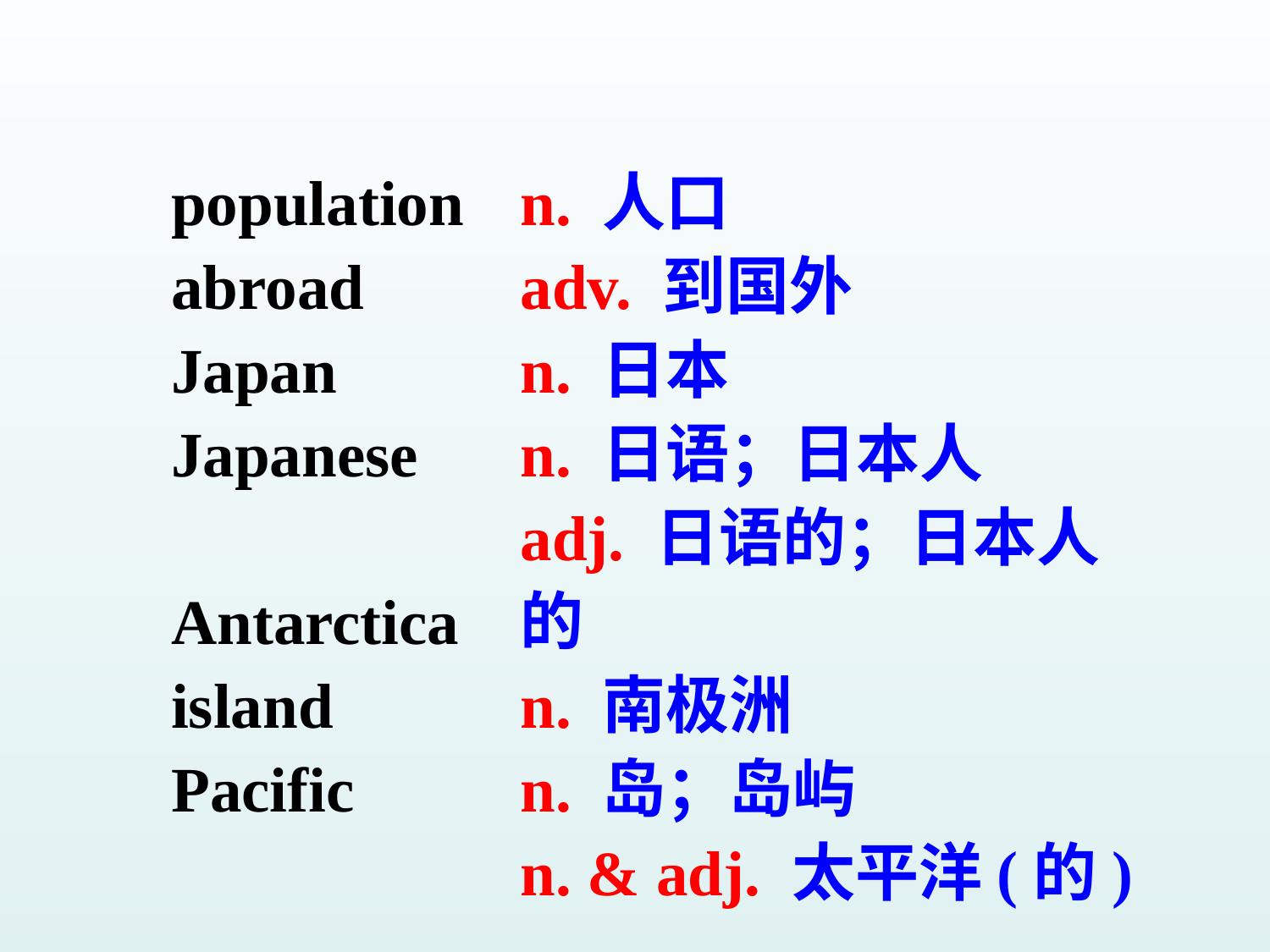

population
abroad
Japan
Japanese

Antarctica
island
Pacific
n. 人口
adv. 到国外
n. 日本
n. 日语；日本人
adj. 日语的；日本人的
n. 南极洲
n. 岛；岛屿
n. & adj. 太平洋(的)